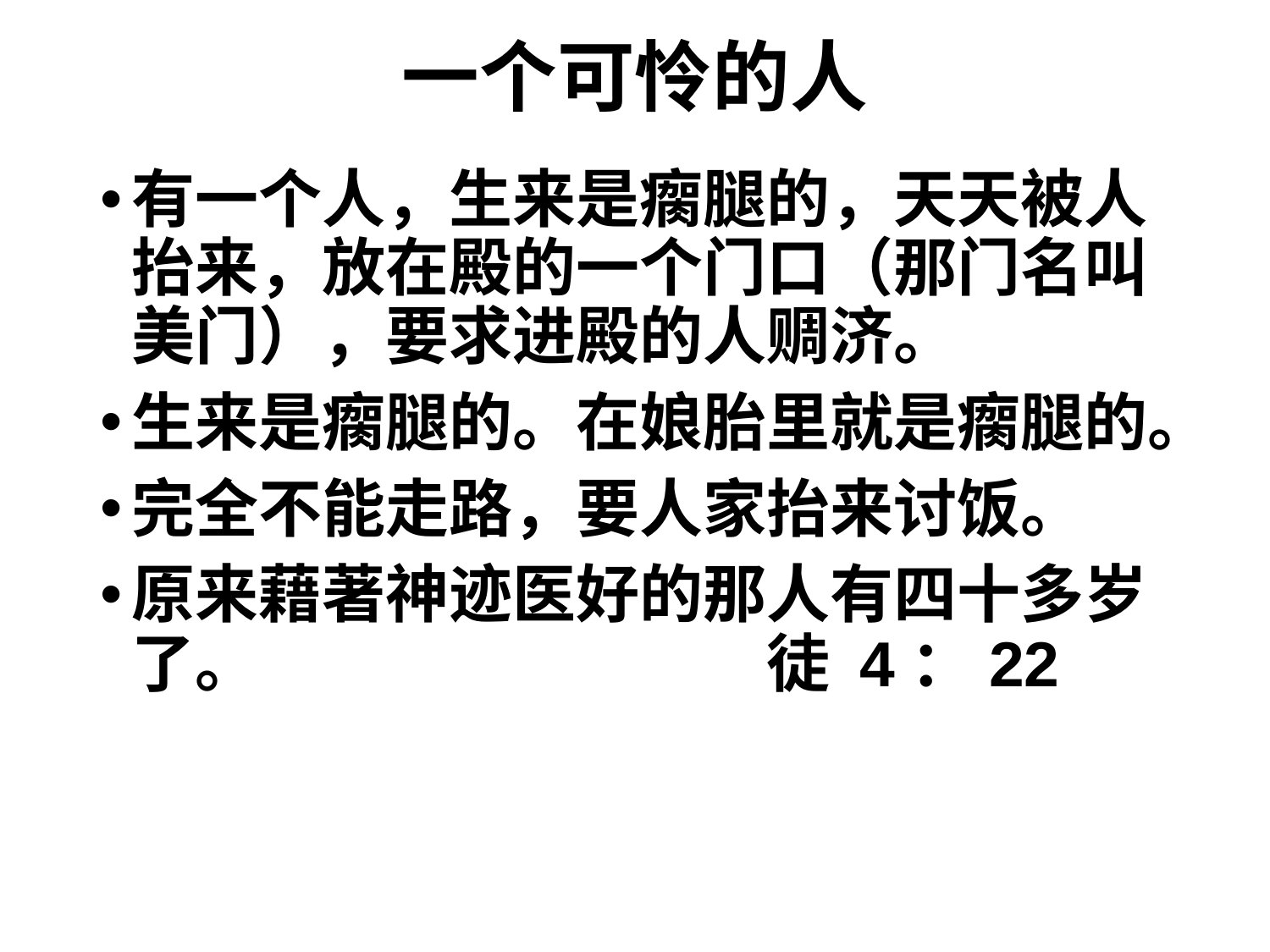

# 一个可怜的人
有一个人，生来是瘸腿的，天天被人抬来，放在殿的一个门口（那门名叫美门），要求进殿的人赒济。
生来是瘸腿的。在娘胎里就是瘸腿的。
完全不能走路，要人家抬来讨饭。
原来藉著神迹医好的那人有四十多岁了。				徒 4：22